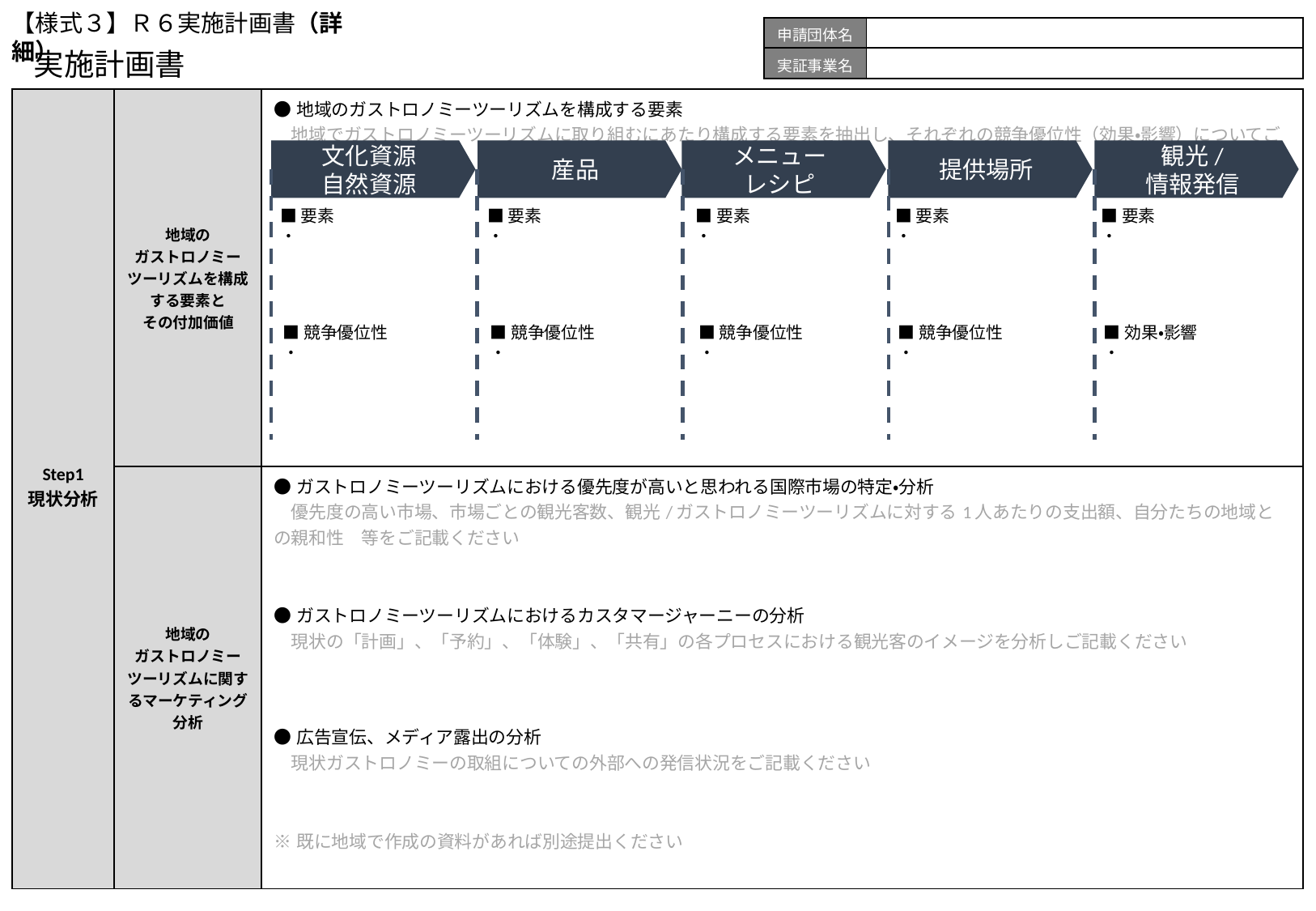

【様式３】Ｒ６実施計画書（詳細）
| 申請団体名 |  |
| --- | --- |
| 実証事業名 |  |
実施計画書
| Step1 現状分析 | 地域の ガストロノミー ツーリズムを構成する要素と その付加価値 | ●地域のガストロノミーツーリズムを構成する要素 　地域でガストロノミーツーリズムに取り組むにあたり構成する要素を抽出し、それぞれの競争優位性（効果・影響）についてご記載ください |
| --- | --- | --- |
|  | 地域の ガストロノミー ツーリズムに関するマーケティング 分析 | ●ガストロノミーツーリズムにおける優先度が高いと思われる国際市場の特定・分析 　優先度の高い市場、市場ごとの観光客数、観光/ガストロノミーツーリズムに対する1人あたりの支出額、自分たちの地域との親和性　等をご記載ください ●ガストロノミーツーリズムにおけるカスタマージャーニーの分析 　現状の「計画」、「予約」、「体験」、「共有」の各プロセスにおける観光客のイメージを分析しご記載ください ●広告宣伝、メディア露出の分析 　現状ガストロノミーの取組についての外部への発信状況をご記載ください ※既に地域で作成の資料があれば別途提出ください |
文化資源
自然資源
産品
メニュー
レシピ
提供場所
観光/
情報発信
■要素
・
■要素
・

■要素
・
■要素
・
■要素
・
■競争優位性
・
■競争優位性
・
■競争優位性
・
■競争優位性
・
■効果・影響
・